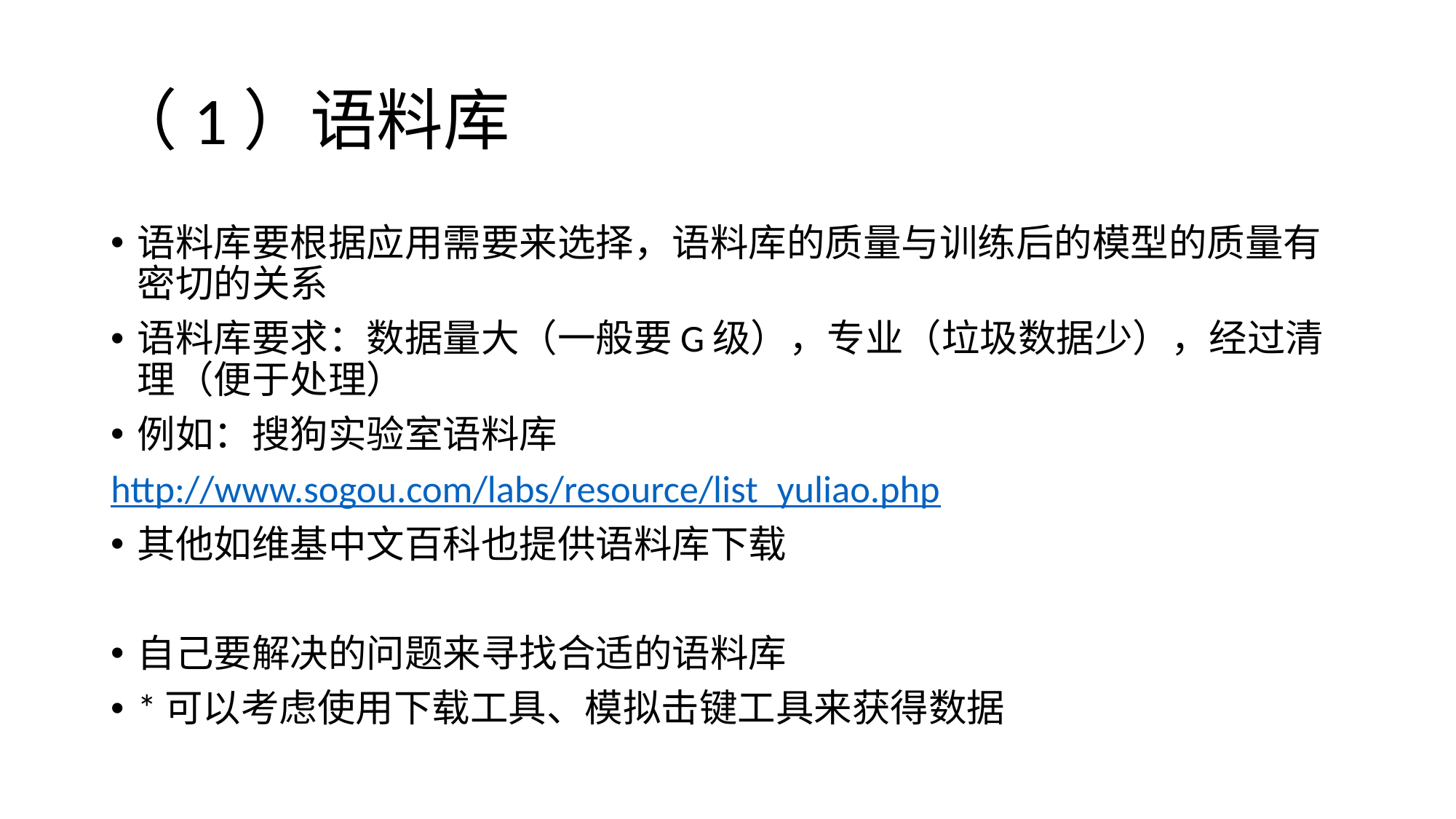

# （1）语料库
语料库要根据应用需要来选择，语料库的质量与训练后的模型的质量有密切的关系
语料库要求：数据量大（一般要G级），专业（垃圾数据少），经过清理（便于处理）
例如：搜狗实验室语料库
http://www.sogou.com/labs/resource/list_yuliao.php
其他如维基中文百科也提供语料库下载

自己要解决的问题来寻找合适的语料库
*可以考虑使用下载工具、模拟击键工具来获得数据